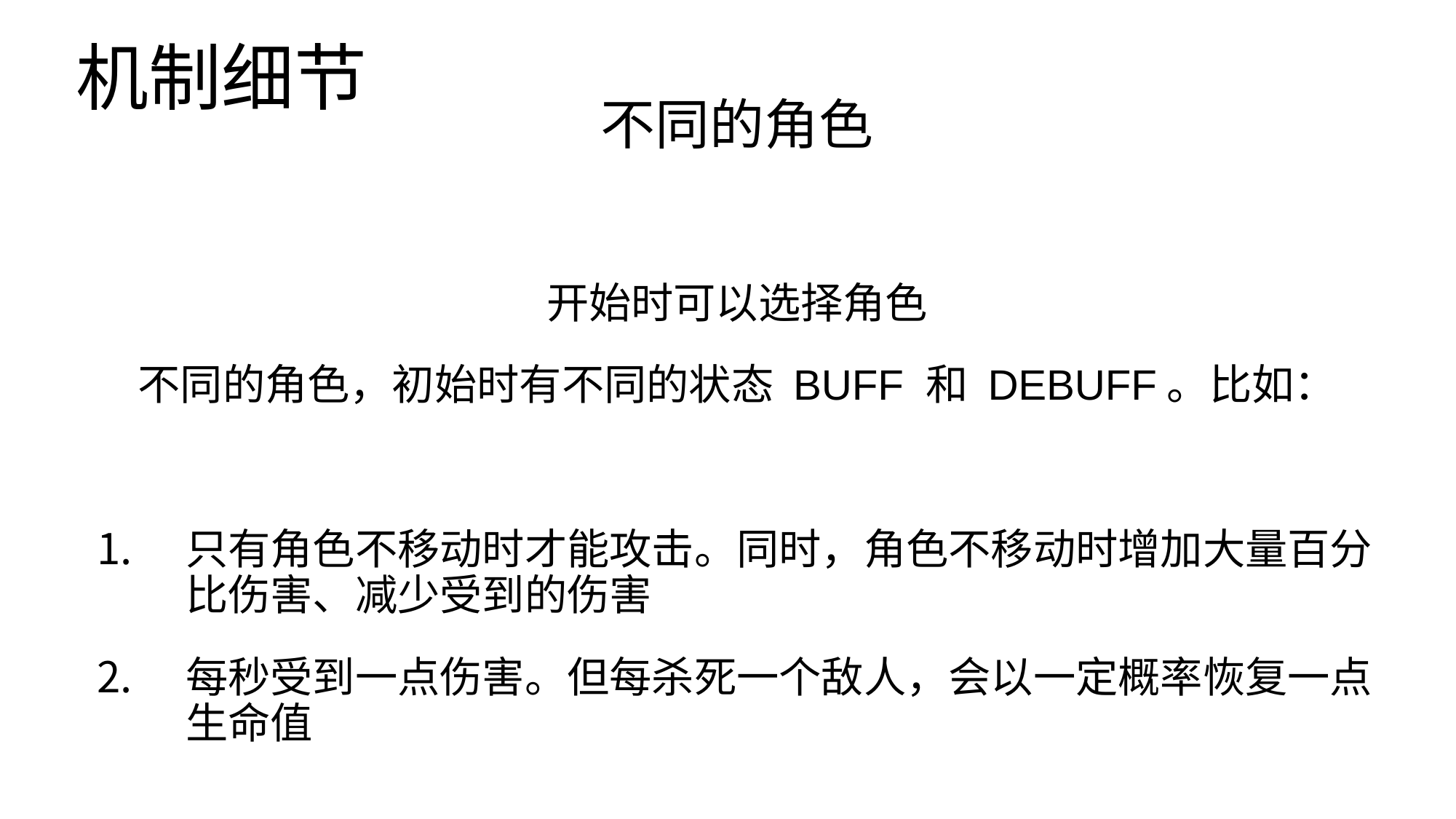

# 机制细节
不同的角色

开始时可以选择角色
不同的角色，初始时有不同的状态 BUFF 和 DEBUFF。比如：

只有角色不移动时才能攻击。同时，角色不移动时增加大量百分比伤害、减少受到的伤害
每秒受到一点伤害。但每杀死一个敌人，会以一定概率恢复一点生命值